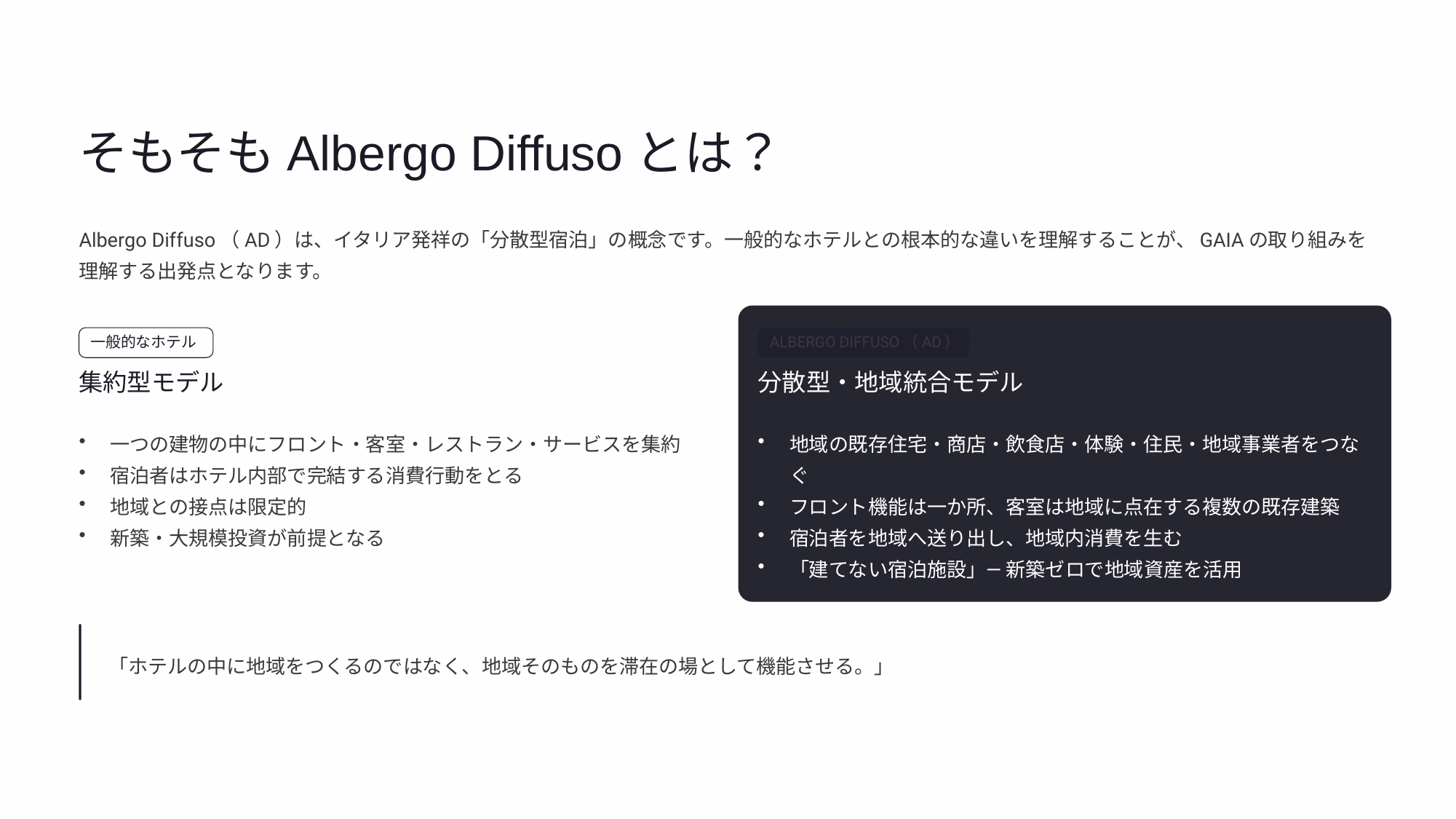

そもそもAlbergo Diffusoとは？
Albergo Diffuso（AD）は、イタリア発祥の「分散型宿泊」の概念です。一般的なホテルとの根本的な違いを理解することが、GAIAの取り組みを理解する出発点となります。

一般的なホテル
ALBERGO DIFFUSO（AD）
集約型モデル
分散型・地域統合モデル
一つの建物の中にフロント・客室・レストラン・サービスを集約
宿泊者はホテル内部で完結する消費行動をとる
地域との接点は限定的
新築・大規模投資が前提となる
地域の既存住宅・商店・飲食店・体験・住民・地域事業者をつなぐ
フロント機能は一か所、客室は地域に点在する複数の既存建築
宿泊者を地域へ送り出し、地域内消費を生む
「建てない宿泊施設」― 新築ゼロで地域資産を活用

「ホテルの中に地域をつくるのではなく、地域そのものを滞在の場として機能させる。」